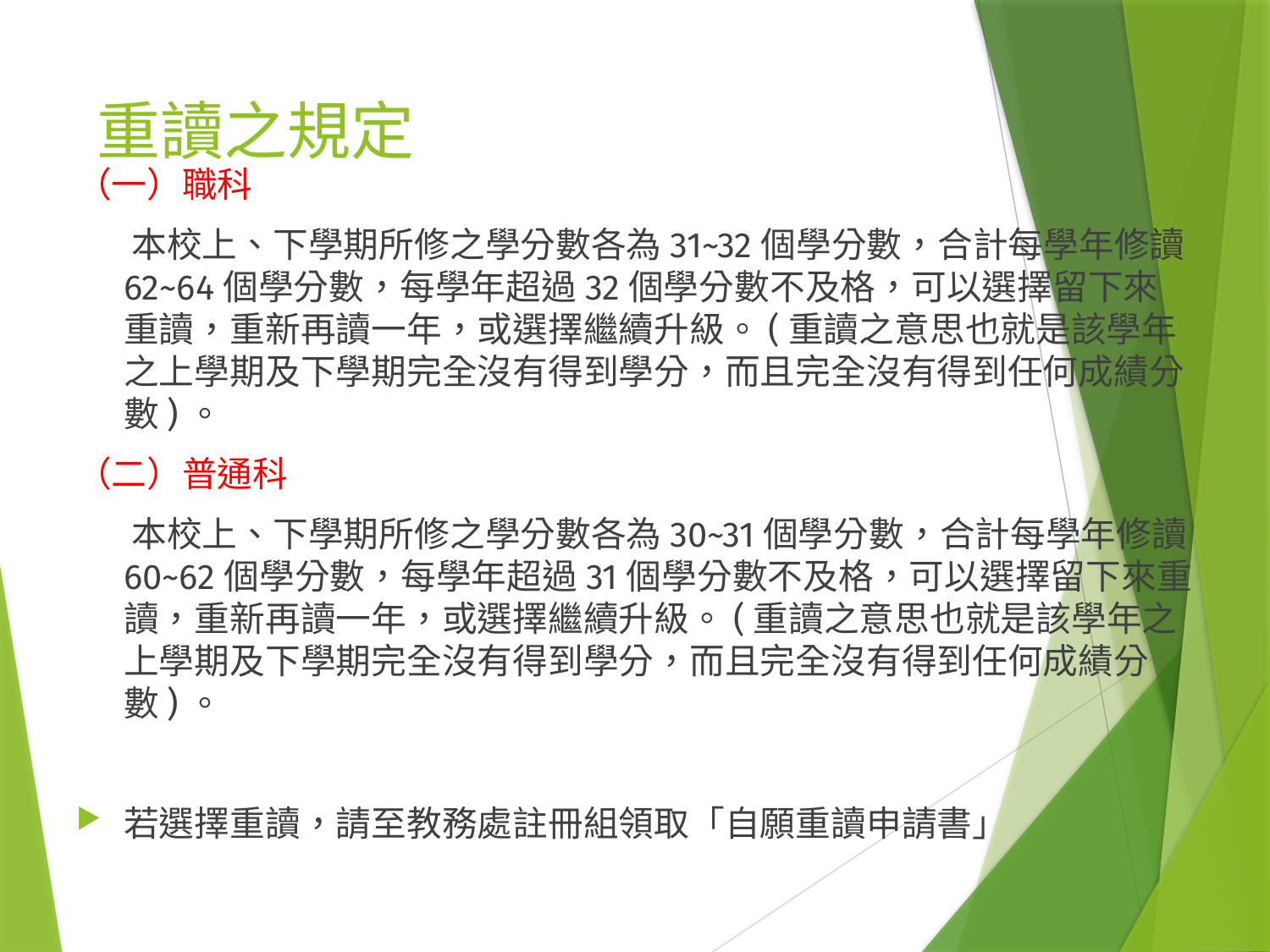

# 重讀之規定
（一）職科
      本校上、下學期所修之學分數各為31~32個學分數，合計每學年修讀62~64個學分數，每學年超過32個學分數不及格，可以選擇留下來重讀，重新再讀一年，或選擇繼續升級。(重讀之意思也就是該學年之上學期及下學期完全沒有得到學分，而且完全沒有得到任何成績分數)。
（二）普通科
      本校上、下學期所修之學分數各為30~31個學分數，合計每學年修讀60~62個學分數，每學年超過31個學分數不及格，可以選擇留下來重讀，重新再讀一年，或選擇繼續升級。(重讀之意思也就是該學年之上學期及下學期完全沒有得到學分，而且完全沒有得到任何成績分數)。

若選擇重讀，請至教務處註冊組領取「自願重讀申請書」